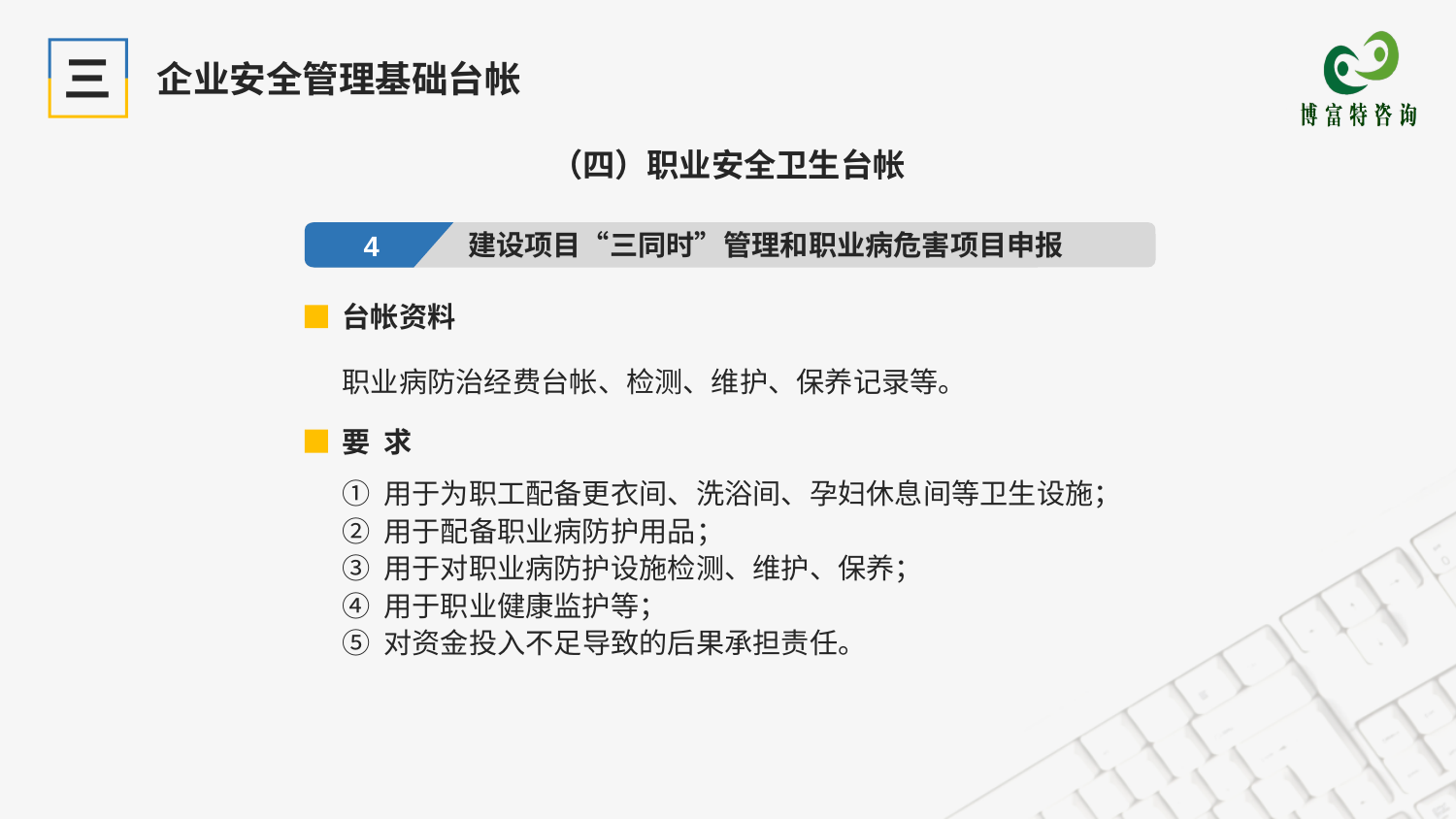

三
企业安全管理基础台帐
（四）职业安全卫生台帐
建设项目“三同时”管理和职业病危害项目申报
4

台帐资料
职业病防治经费台帐、检测、维护、保养记录等。
要  求

① 用于为职工配备更衣间、洗浴间、孕妇休息间等卫生设施；
② 用于配备职业病防护用品；
③ 用于对职业病防护设施检测、维护、保养；
④ 用于职业健康监护等；
⑤ 对资金投入不足导致的后果承担责任。